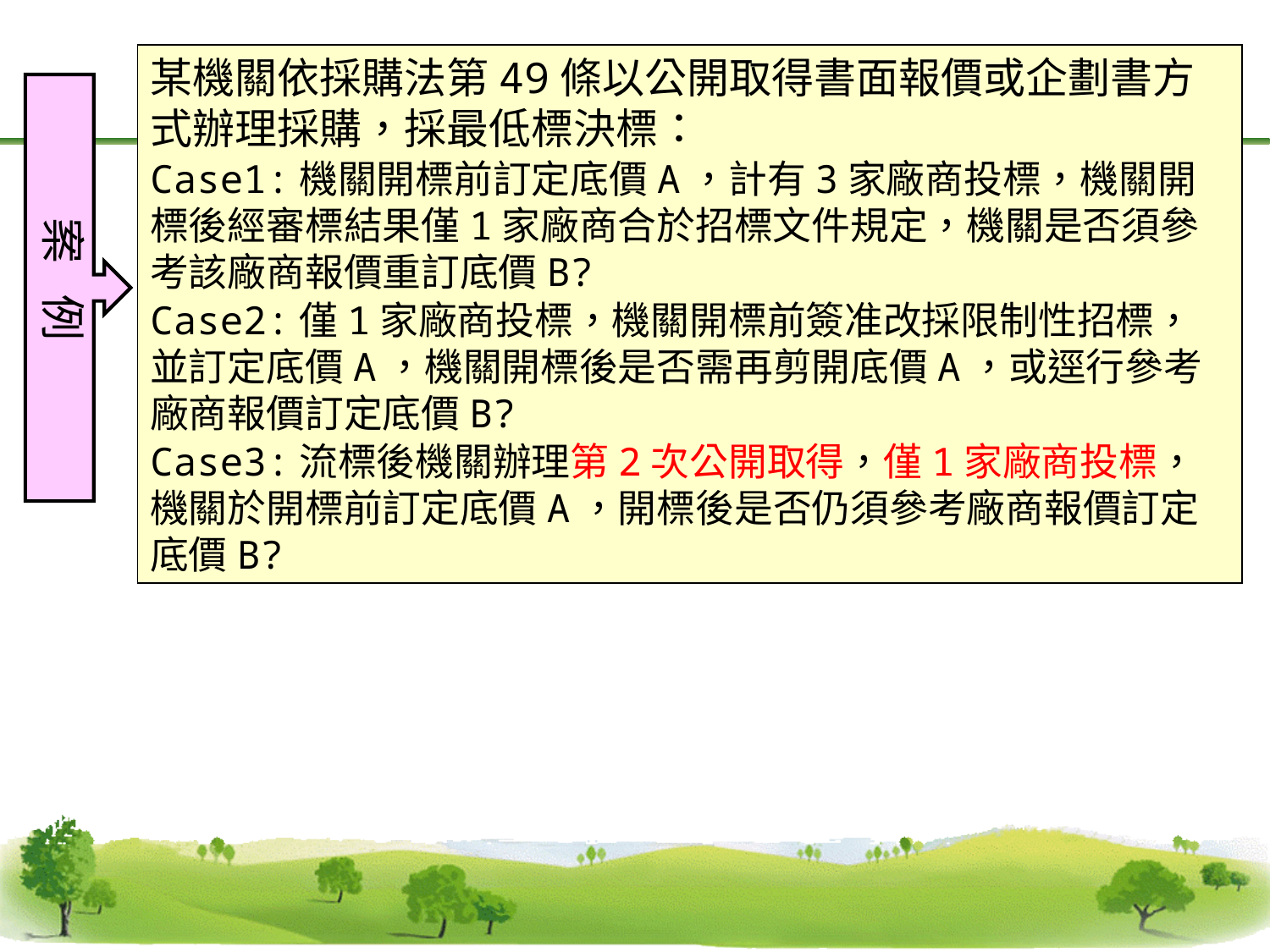

某機關依採購法第49條以公開取得書面報價或企劃書方式辦理採購，採最低標決標：
Case1:機關開標前訂定底價A，計有3家廠商投標，機關開標後經審標結果僅1家廠商合於招標文件規定，機關是否須參考該廠商報價重訂底價B?
Case2:僅1家廠商投標，機關開標前簽准改採限制性招標，並訂定底價A，機關開標後是否需再剪開底價A，或逕行參考廠商報價訂定底價B?
Case3:流標後機關辦理第2次公開取得，僅1家廠商投標，機關於開標前訂定底價A，開標後是否仍須參考廠商報價訂定底價B?

案   例